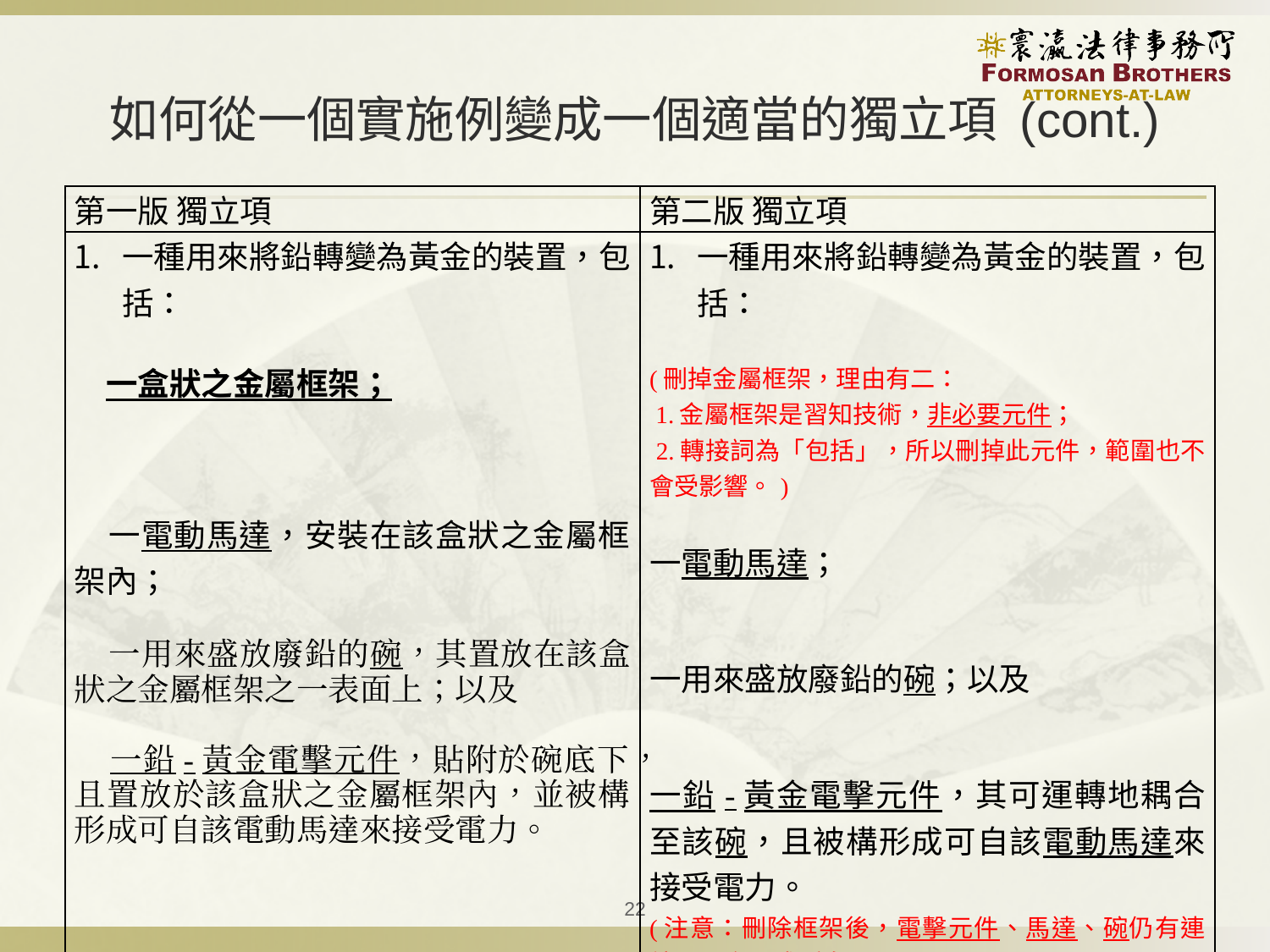

# 如何從一個實施例變成一個適當的獨立項 (cont.)
| 第一版 獨立項 | 第二版 獨立項 |
| --- | --- |
| 一種用來將鉛轉變為黃金的裝置，包括：   一盒狀之金屬框架；       一電動馬達，安裝在該盒狀之金屬框架內； 一用來盛放廢鉛的碗，其置放在該盒狀之金屬框架之一表面上；以及   一鉛-黃金電擊元件，貼附於碗底下，且置放於該盒狀之金屬框架內，並被構形成可自該電動馬達來接受電力。 | 一種用來將鉛轉變為黃金的裝置，包括：   (刪掉金屬框架，理由有二： 1.金屬框架是習知技術，非必要元件； 2.轉接詞為「包括」，所以刪掉此元件，範圍也不會受影響。)   一電動馬達；     一用來盛放廢鉛的碗；以及     一鉛-黃金電擊元件，其可運轉地耦合至該碗，且被構形成可自該電動馬達來接受電力。 (注意：刪除框架後，電擊元件、馬達、碗仍有連結，不會形成孤島) |
22